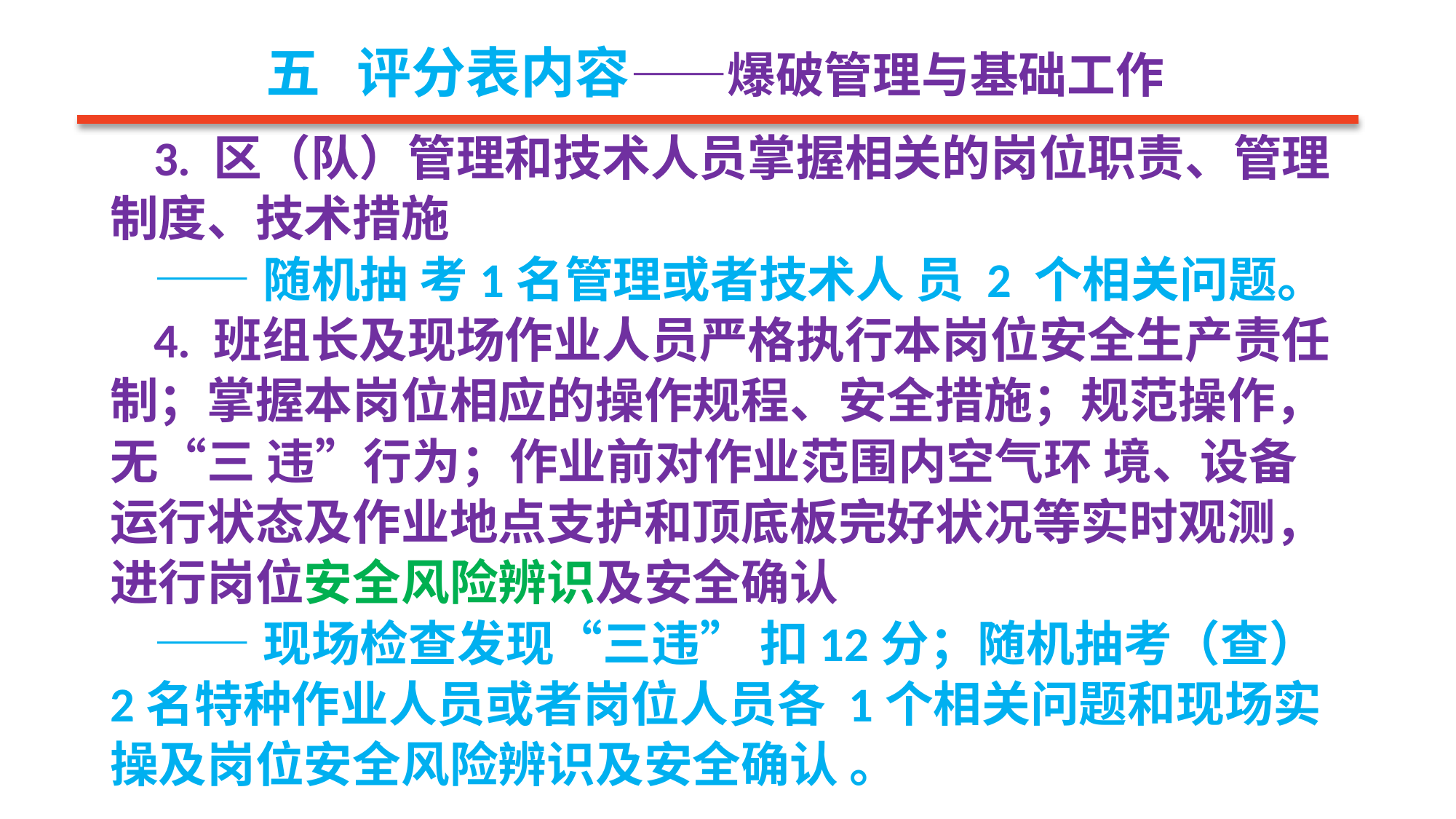

五   评分表内容——爆破管理与基础工作
    3. 区（队）管理和技术人员掌握相关的岗位职责、管理制度、技术措施
    ——随机抽 考1名管理或者技术人 员 2 个相关问题。
    4. 班组长及现场作业人员严格执行本岗位安全生产责任制；掌握本岗位相应的操作规程、安全措施；规范操作，无“三 违”行为；作业前对作业范围内空气环 境、设备运行状态及作业地点支护和顶底板完好状况等实时观测，进行岗位安全风险辨识及安全确认
    ——现场检查发现“三违” 扣12分；随机抽考（查）2名特种作业人员或者岗位人员各 1个相关问题和现场实操及岗位安全风险辨识及安全确认 。